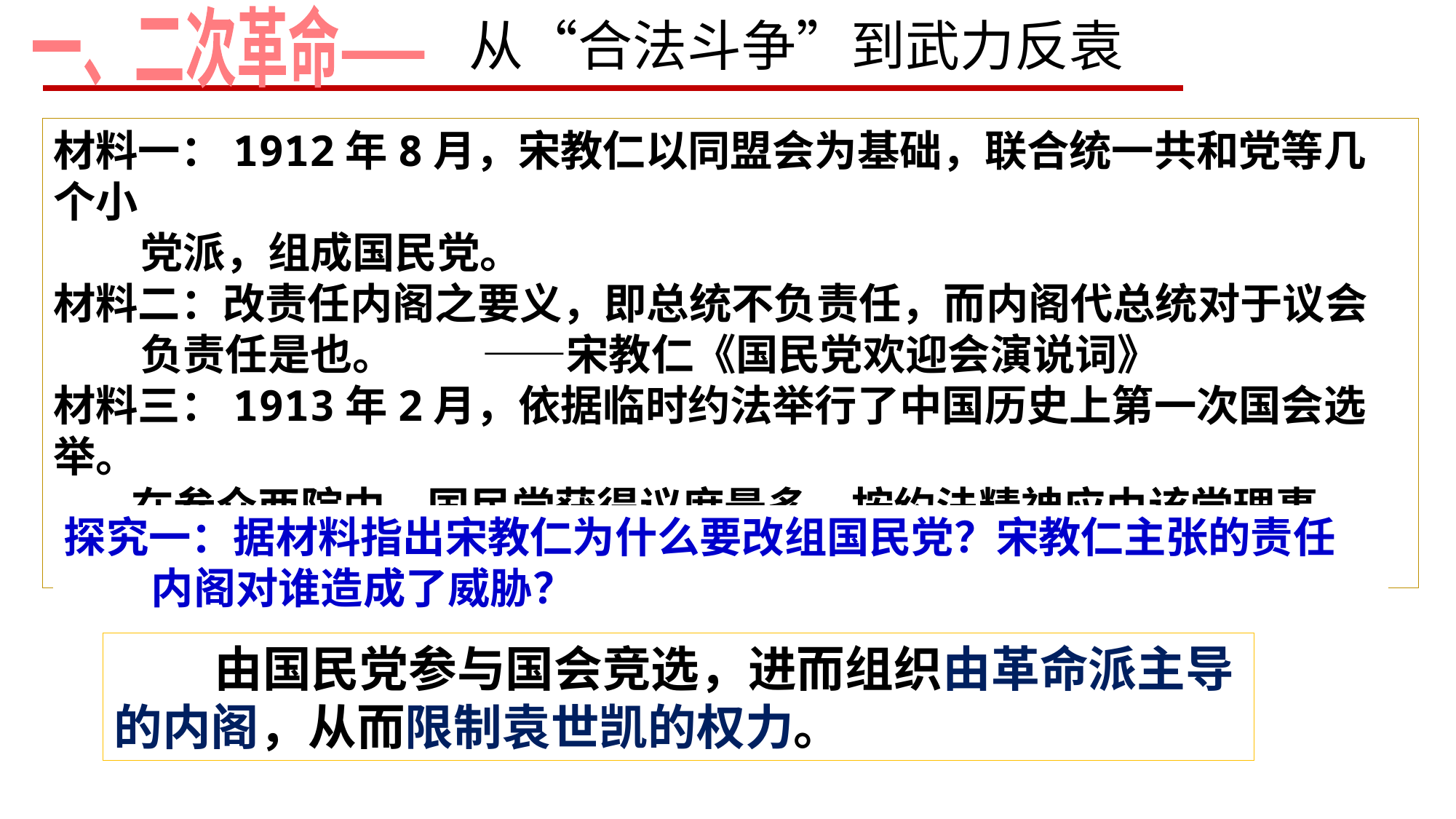

一、二次革命——
从“合法斗争”到武力反袁
材料一：1912年8月，宋教仁以同盟会为基础，联合统一共和党等几个小
        党派，组成国民党。
材料二：改责任内阁之要义，即总统不负责任，而内阁代总统对于议会
        负责任是也。         ——宋教仁《国民党欢迎会演说词》
材料三：1913年2月，依据临时约法举行了中国历史上第一次国会选举。
       在参众两院中，国民党获得议席最多，按约法精神应由该党理事
       长宋教仁出任内阁总理。
探究一：据材料指出宋教仁为什么要改组国民党？宋教仁主张的责任
        内阁对谁造成了威胁？
        由国民党参与国会竞选，进而组织由革命派主导的内阁，从而限制袁世凯的权力。